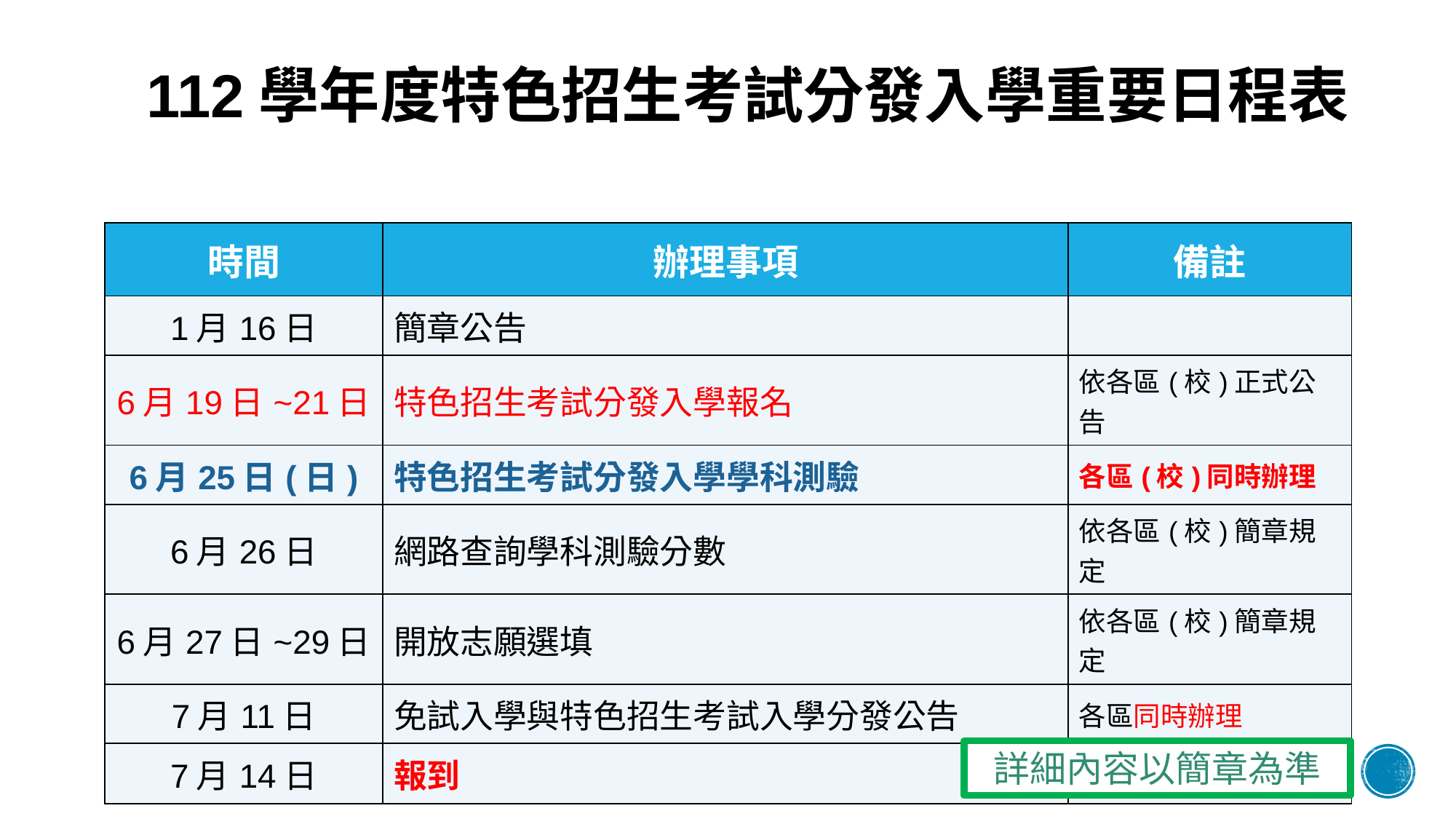

# 112學年度特色招生考試分發入學重要日程表
| 時間 | 辦理事項 | 備註 |
| --- | --- | --- |
| 1月16日 | 簡章公告 |  |
| 6月19日~21日 | 特色招生考試分發入學報名 | 依各區(校)正式公告 |
| 6月25日(日) | 特色招生考試分發入學學科測驗 | 各區(校)同時辦理 |
| 6月26日 | 網路查詢學科測驗分數 | 依各區(校)簡章規定 |
| 6月27日~29日 | 開放志願選填 | 依各區(校)簡章規定 |
| 7月11日 | 免試入學與特色招生考試入學分發公告 | 各區同時辦理 |
| 7月14日 | 報到 | 各區同時辦理 |
詳細內容以簡章為準